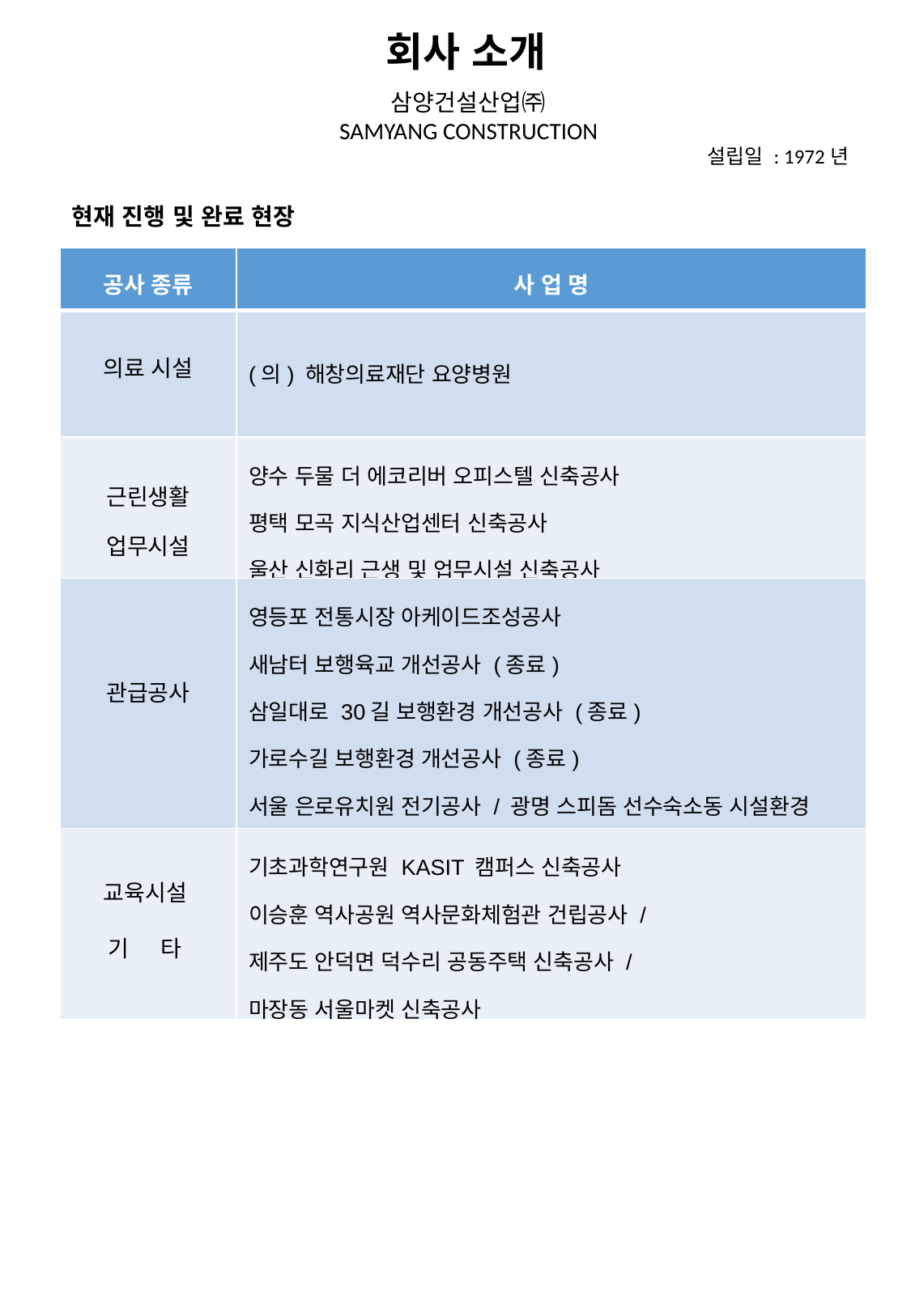

회사 소개
삼양건설산업㈜
SAMYANG CONSTRUCTION
설립일 : 1972년
현재 진행 및 완료 현장
| 공사 종류 | 사 업 명 |
| --- | --- |
| 의료 시설 | (의) 해창의료재단 요양병원 |
| 근린생활 업무시설 | 양수 두물 더 에코리버 오피스텔 신축공사 평택 모곡 지식산업센터 신축공사 울산 신화리 근생 및 업무시설 신축공사 |
| 관급공사 | 영등포 전통시장 아케이드조성공사 새남터 보행육교 개선공사 (종료) 삼일대로 30길 보행환경 개선공사 (종료) 가로수길 보행환경 개선공사 (종료) 서울 은로유치원 전기공사 / 광명 스피돔 선수숙소동 시설환경 개선공사 전기공사 |
| 교육시설 기 타 | 기초과학연구원 KASIT 캠퍼스 신축공사 이승훈 역사공원 역사문화체험관 건립공사 / 제주도 안덕면 덕수리 공동주택 신축공사 / 마장동 서울마켓 신축공사 |